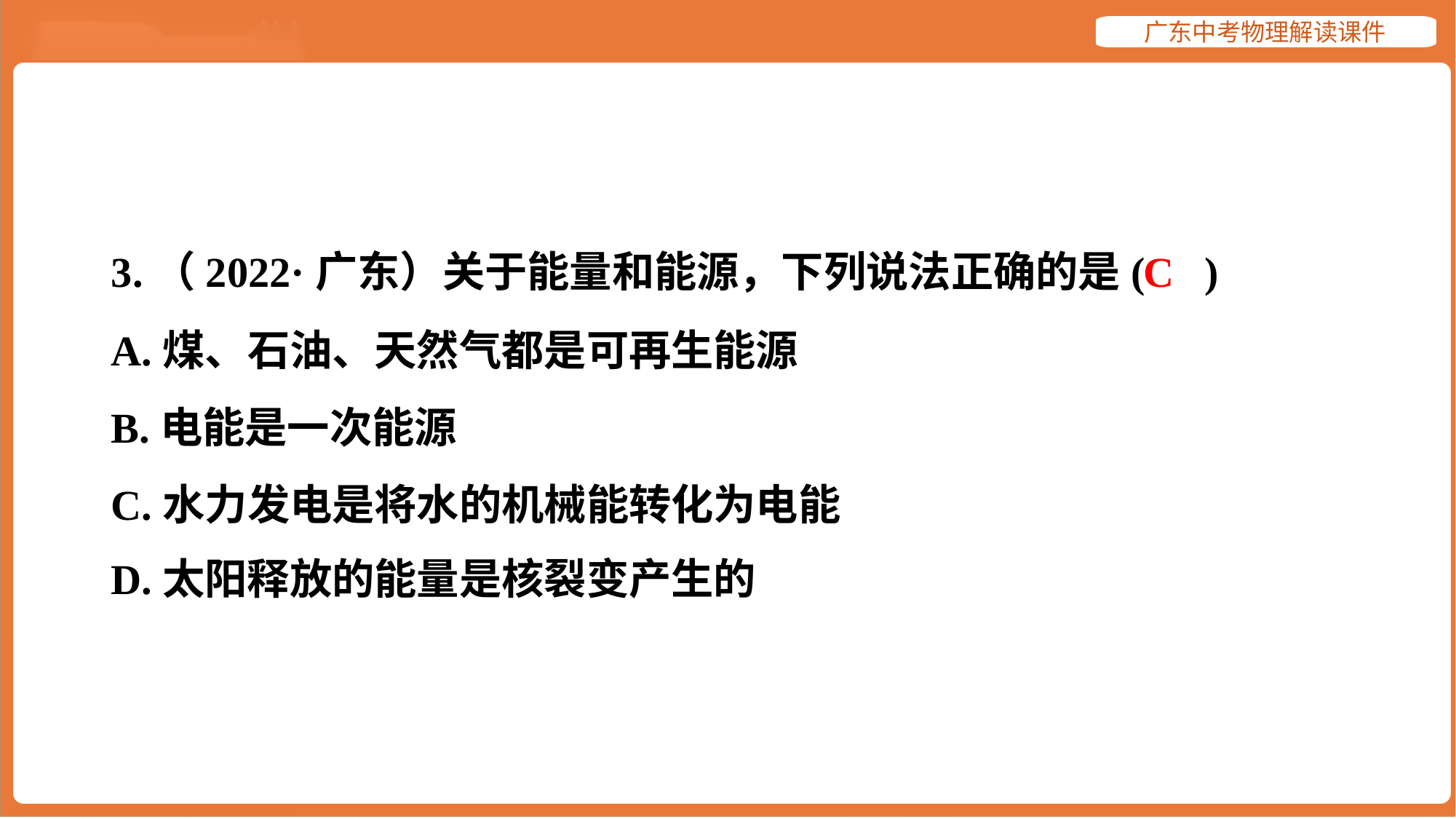

C
3.（2022·广东）关于能量和能源，下列说法正确的是(     )
A.煤、石油、天然气都是可再生能源
B.电能是一次能源
C.水力发电是将水的机械能转化为电能
D.太阳释放的能量是核裂变产生的